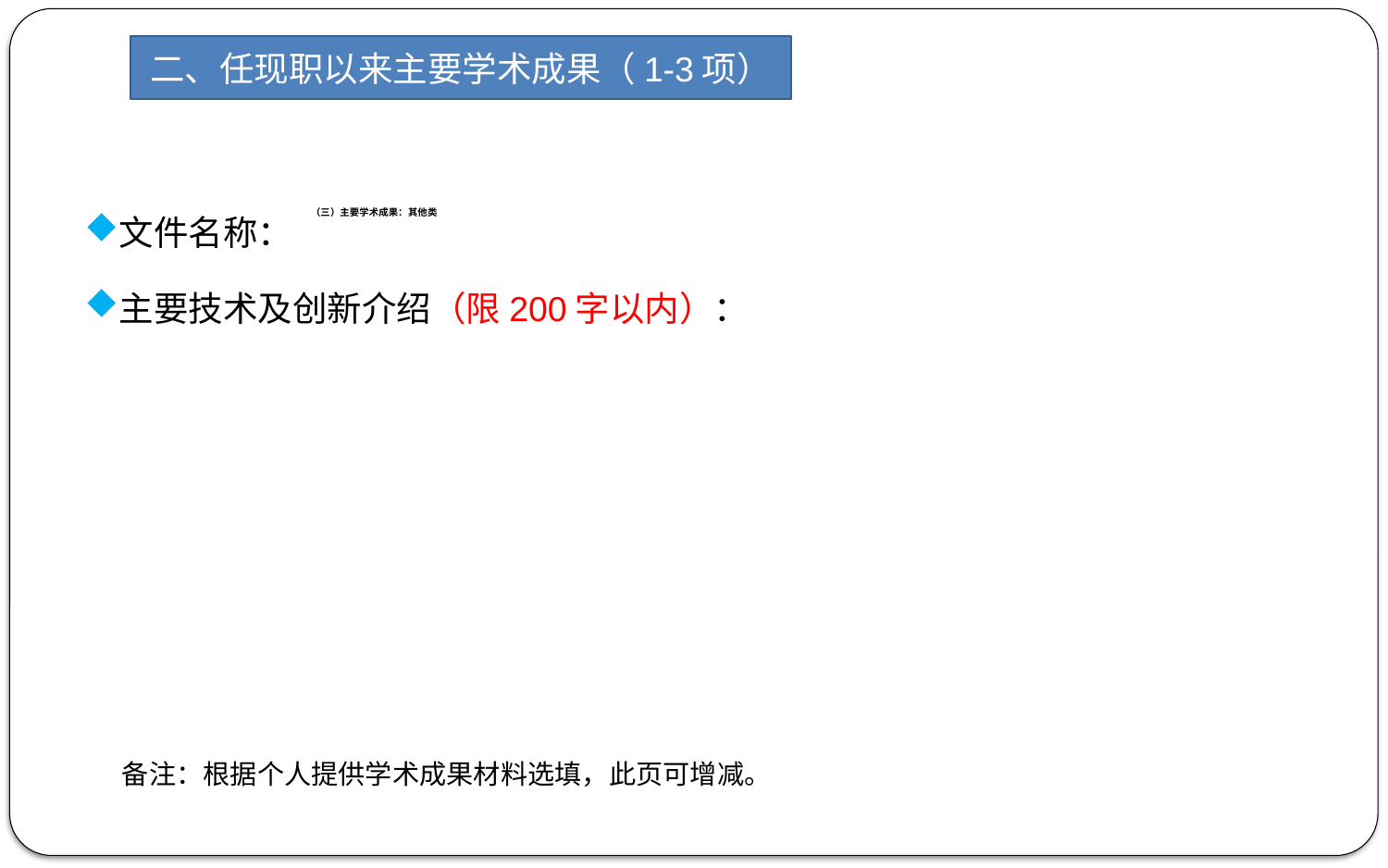

二、任现职以来主要学术成果（1-3项）

（三）主要学术成果：其他类
文件名称：
主要技术及创新介绍（限200字以内）：

备注：根据个人提供学术成果材料选填，此页可增减。